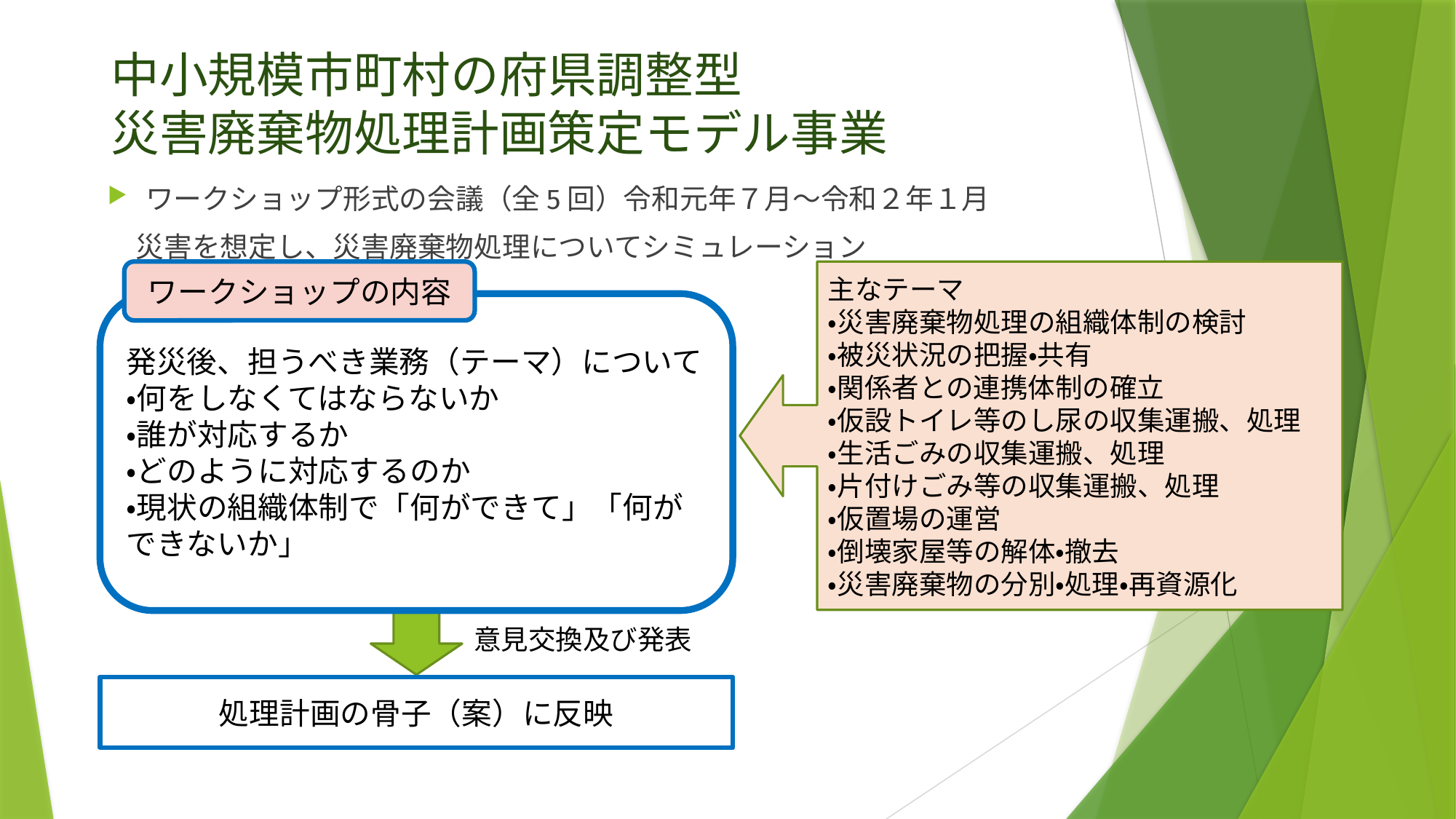

# 中小規模市町村の府県調整型 災害廃棄物処理計画策定モデル事業
ワークショップ形式の会議（全5回）令和元年７月～令和２年１月
　災害を想定し、災害廃棄物処理についてシミュレーション

ワークショップの内容
主なテーマ
・災害廃棄物処理の組織体制の検討
・被災状況の把握・共有
・関係者との連携体制の確立
・仮設トイレ等のし尿の収集運搬、処理
・生活ごみの収集運搬、処理
・片付けごみ等の収集運搬、処理
・仮置場の運営
・倒壊家屋等の解体・撤去
・災害廃棄物の分別・処理・再資源化
発災後、担うべき業務（テーマ）について
・何をしなくてはならないか
・誰が対応するか
・どのように対応するのか
・現状の組織体制で「何ができて」「何ができないか」

意見交換及び発表
処理計画の骨子（案）に反映